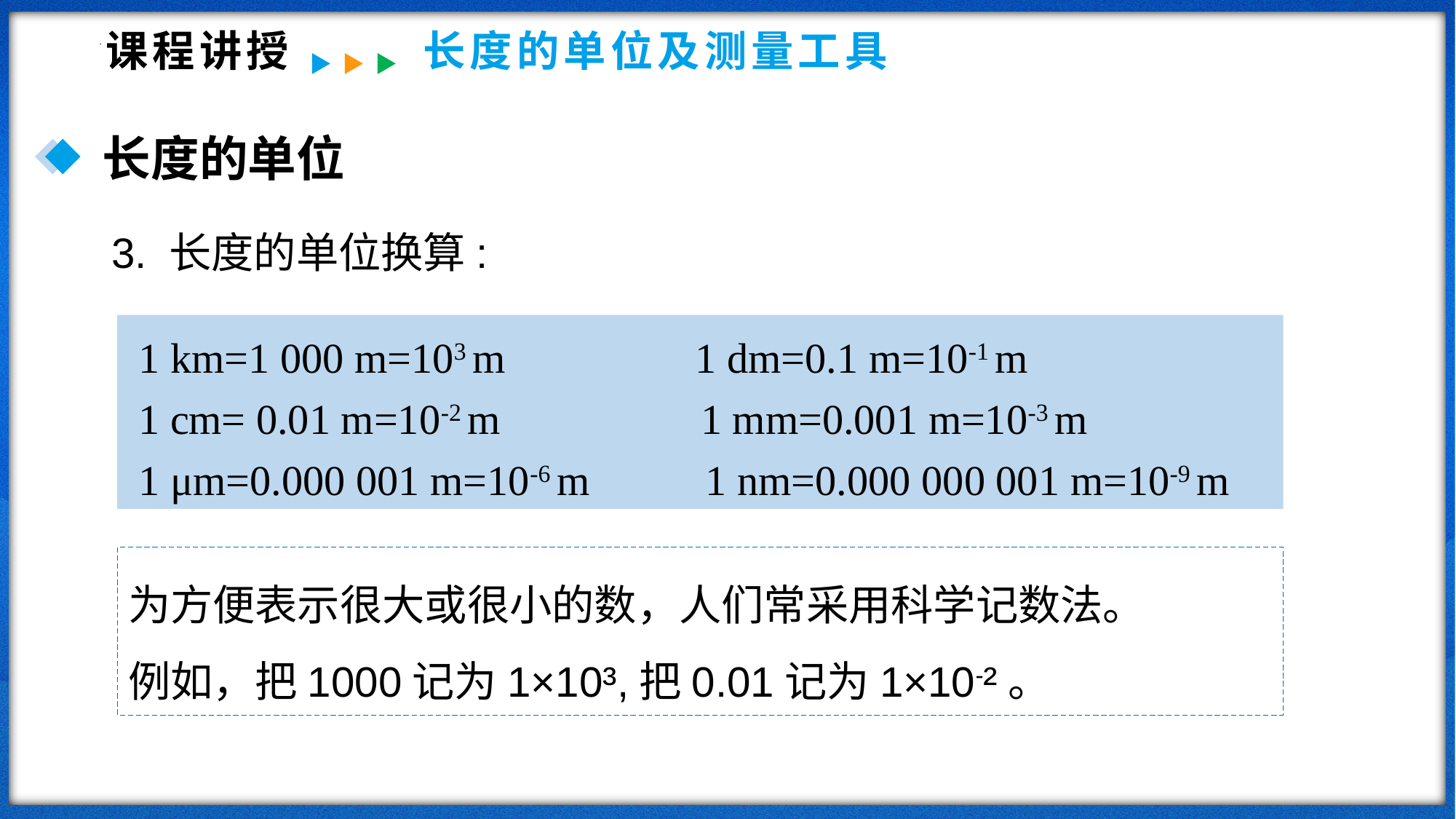

课程讲授
长度的单位及测量工具

长度的单位

3. 长度的单位换算:
 1 km=1 000 m=103 m                  1 dm=0.1 m=10-1 m
 1 cm= 0.01 m=10-2 m                   1 mm=0.001 m=10-3 m
 1 μm=0.000 001 m=10-6 m           1 nm=0.000 000 001 m=10-9 m
为方便表示很大或很小的数，人们常采用科学记数法。
例如，把1000记为1×10³,把0.01记为1×10-²。